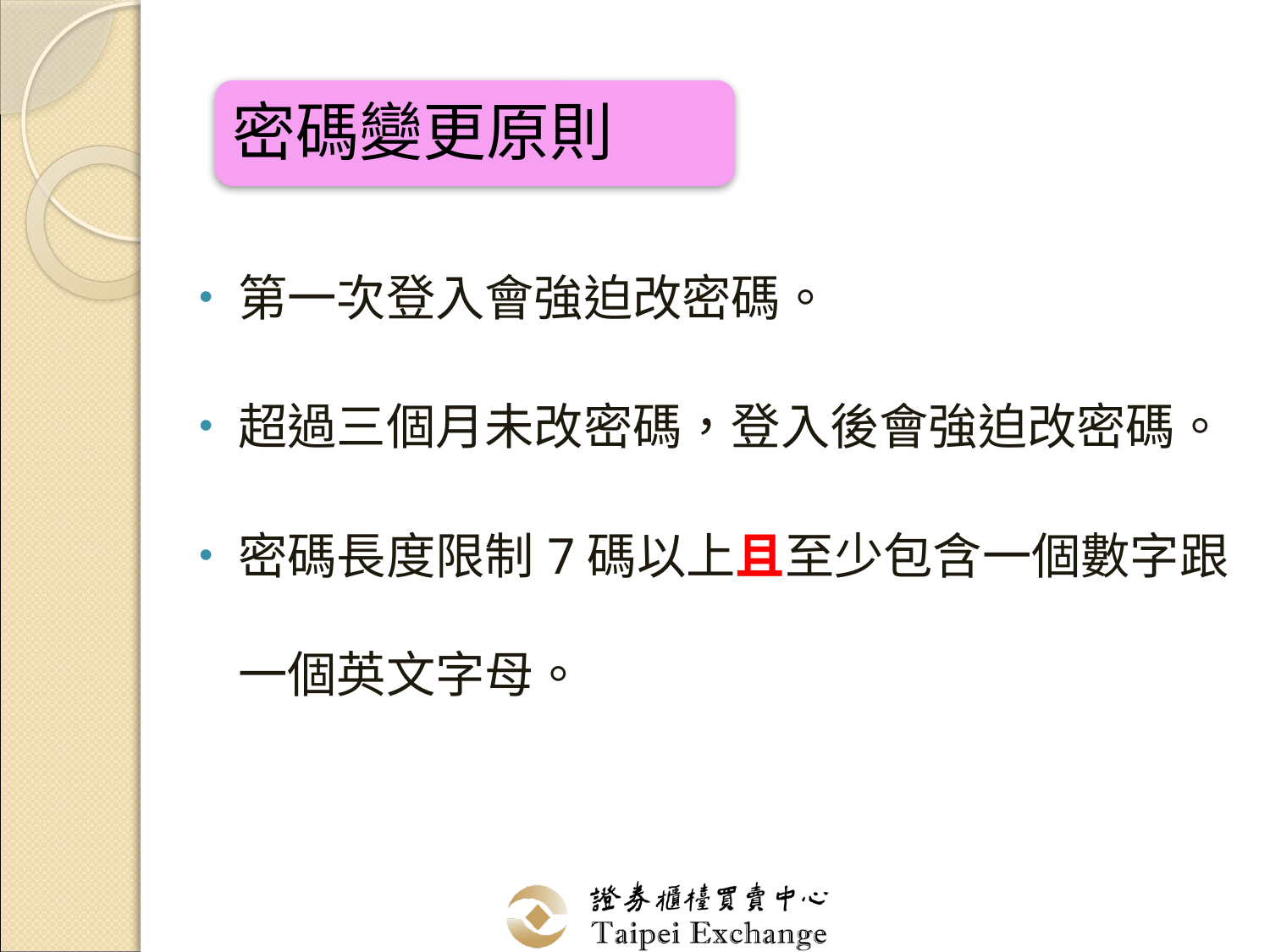

密碼變更原則
第一次登入會強迫改密碼。
超過三個月未改密碼，登入後會強迫改密碼。
密碼長度限制7碼以上且至少包含一個數字跟一個英文字母。